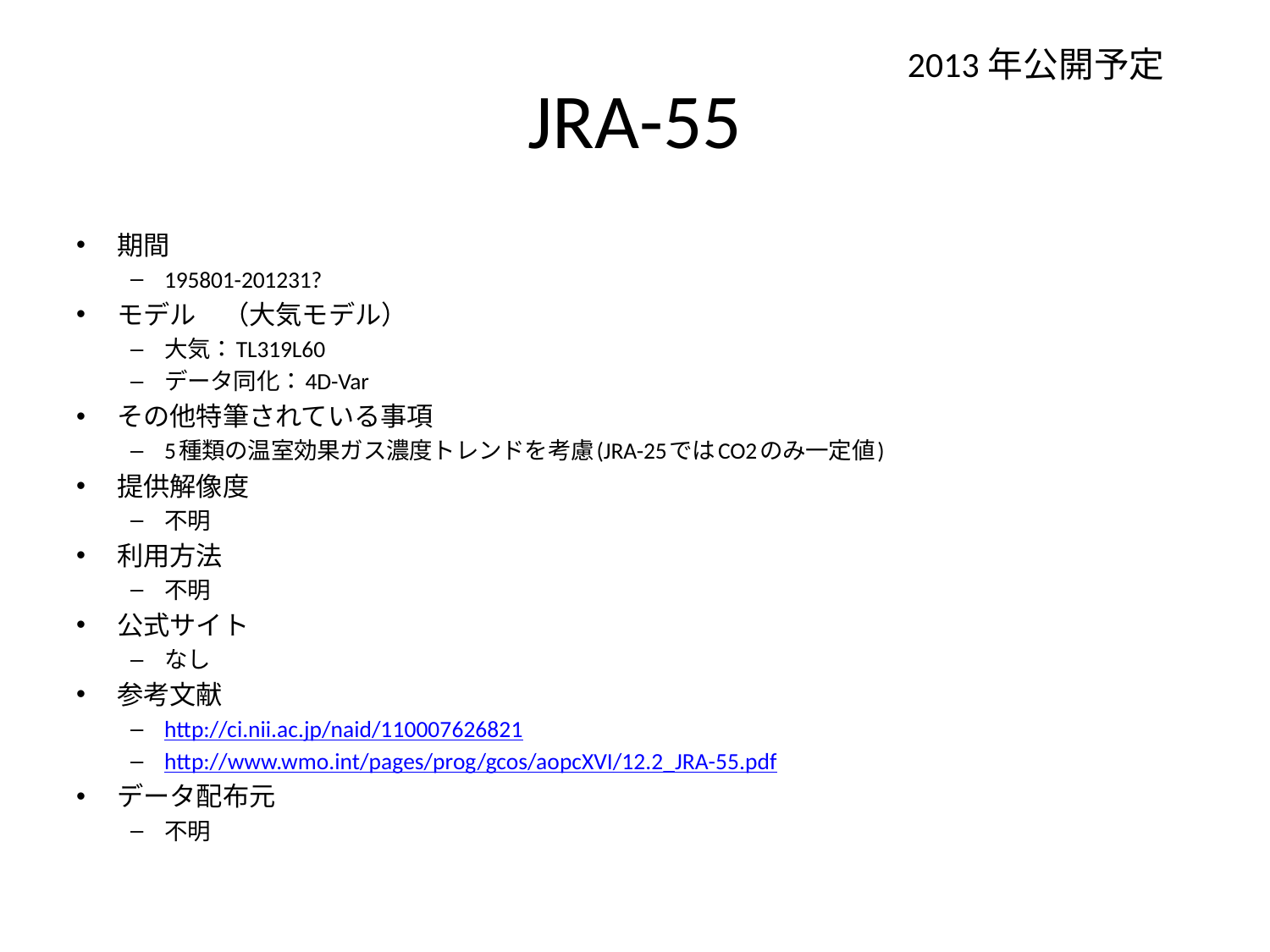

2013年公開予定
# JRA-55
期間
195801-201231?
モデル　（大気モデル）
大気：TL319L60
データ同化：4D-Var
その他特筆されている事項
5種類の温室効果ガス濃度トレンドを考慮(JRA-25ではCO2のみ一定値)
提供解像度
不明
利用方法
不明
公式サイト
なし
参考文献
http://ci.nii.ac.jp/naid/110007626821
http://www.wmo.int/pages/prog/gcos/aopcXVI/12.2_JRA-55.pdf
データ配布元
不明